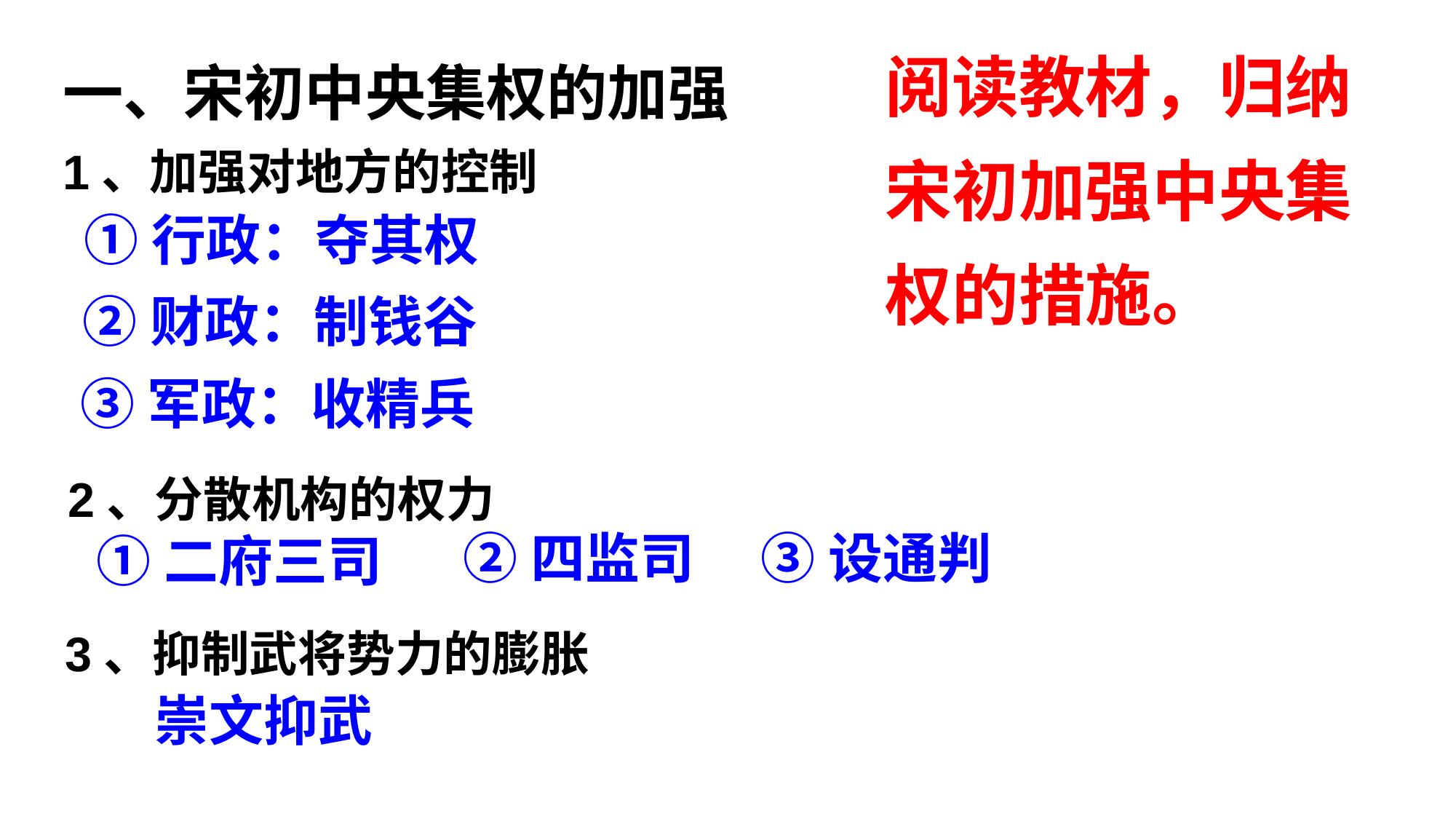

阅读教材，归纳宋初加强中央集权的措施。
一、宋初中央集权的加强
1、加强对地方的控制
①行政：夺其权
②财政：制钱谷
③军政：收精兵
2、分散机构的权力
②四监司
③设通判
①二府三司
3、抑制武将势力的膨胀
崇文抑武